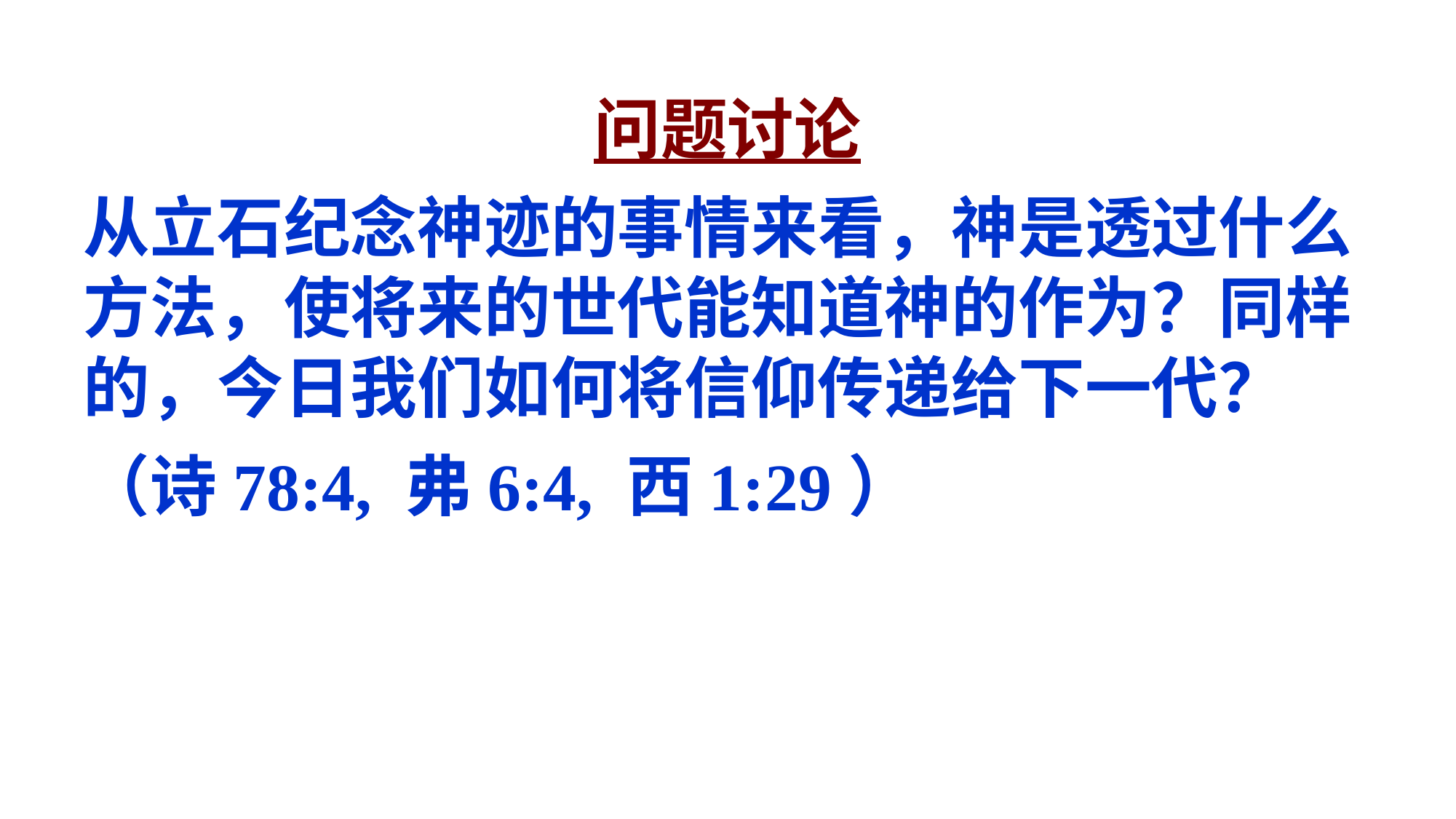

问题讨论
从立石纪念神迹的事情来看，神是透过什么方法，使将来的世代能知道神的作为？同样的，今日我们如何将信仰传递给下一代？
（诗78:4, 弗6:4, 西1:29）